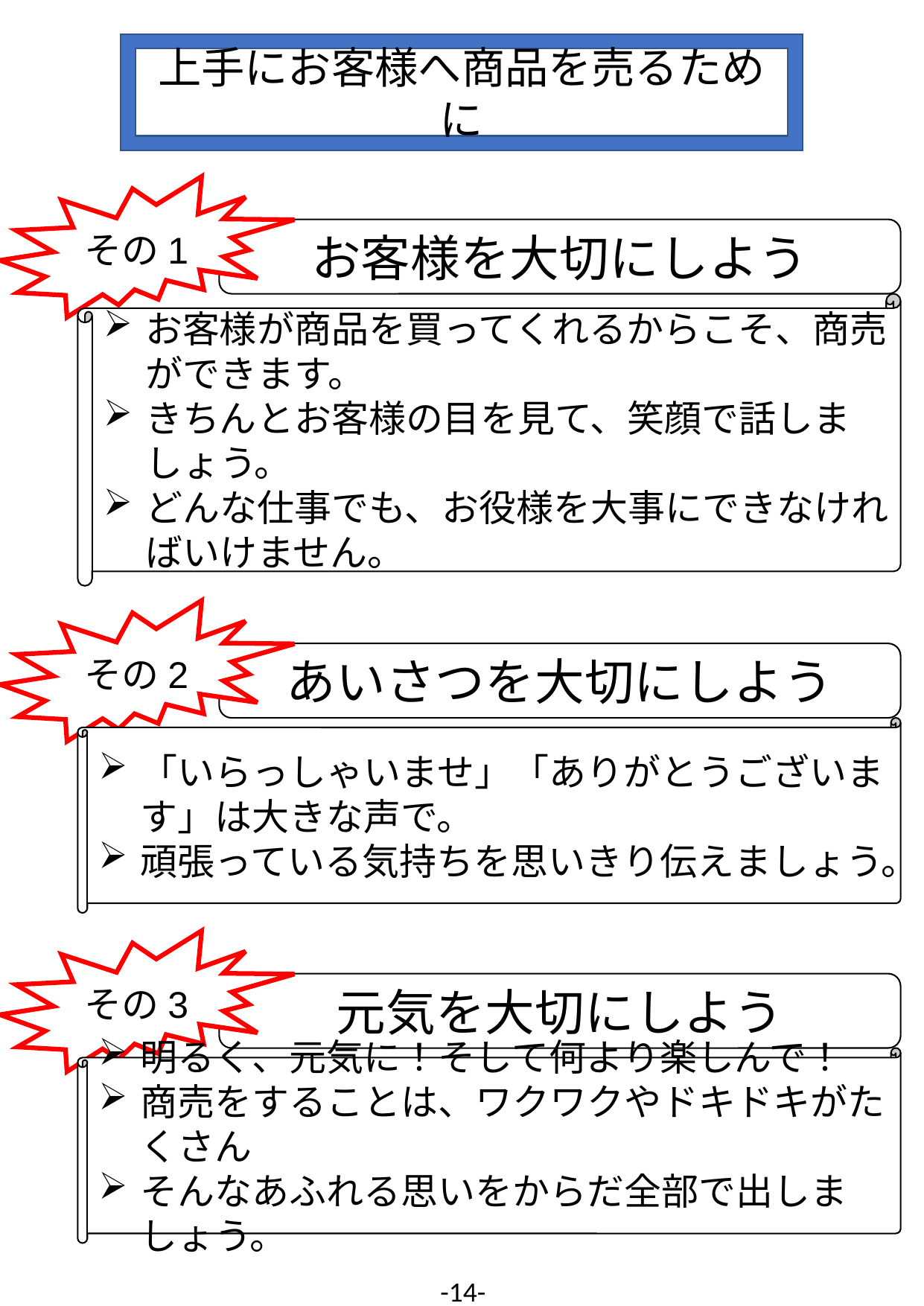

上手にお客様へ商品を売るために
その1
お客様を大切にしよう
お客様が商品を買ってくれるからこそ、商売ができます。
きちんとお客様の目を見て、笑顔で話しましょう。
どんな仕事でも、お役様を大事にできなければいけません。
その2
あいさつを大切にしよう
「いらっしゃいませ」「ありがとうございます」は大きな声で。
頑張っている気持ちを思いきり伝えましょう。
その3
元気を大切にしよう
明るく、元気に！そして何より楽しんで！
商売をすることは、ワクワクやドキドキがたくさん
そんなあふれる思いをからだ全部で出しましょう。
-14-